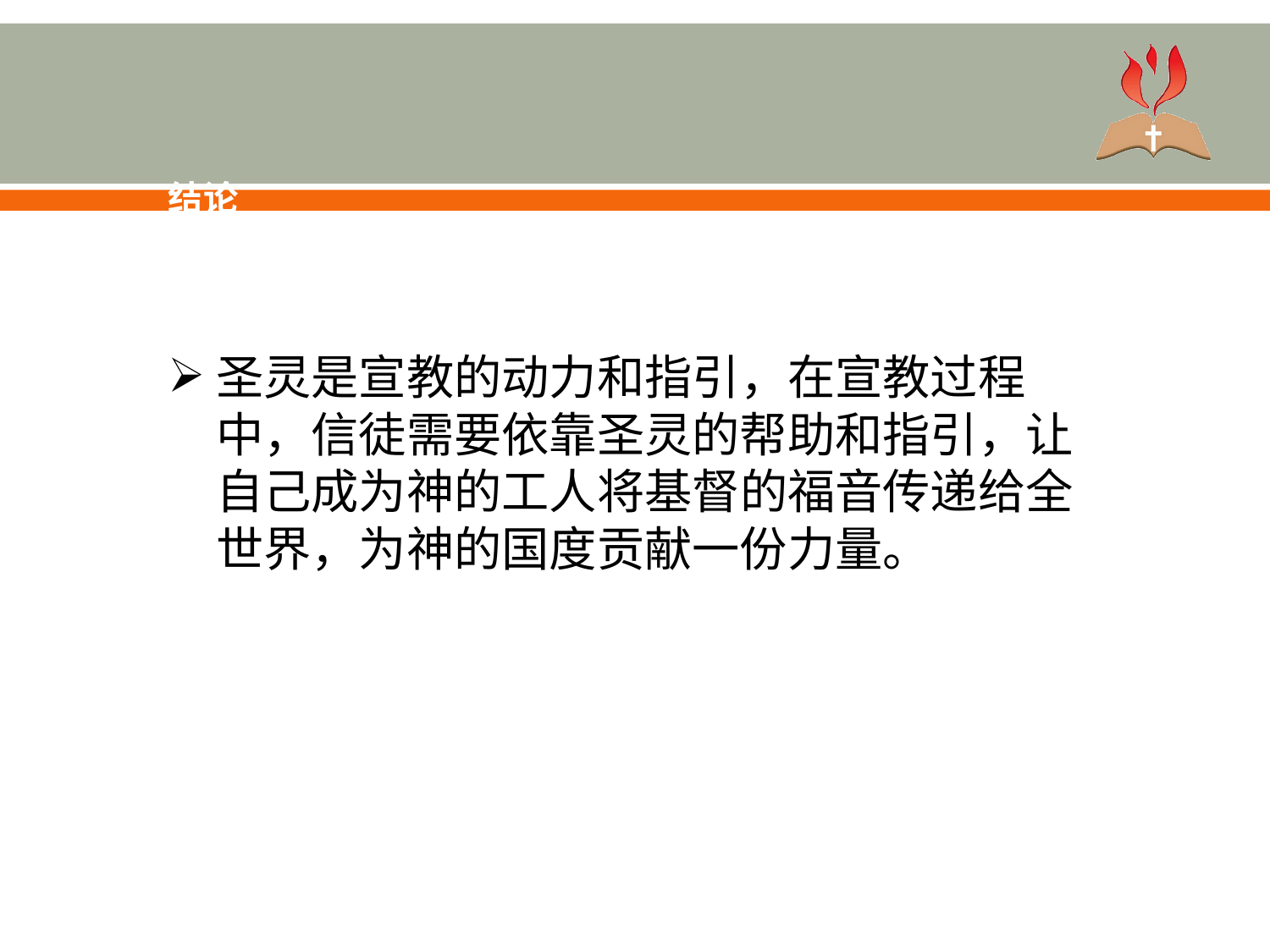

结论

圣灵是宣教的动力和指引，在宣教过程中，信徒需要依靠圣灵的帮助和指引，让自己成为神的工人将基督的福音传递给全世界，为神的国度贡献一份力量。